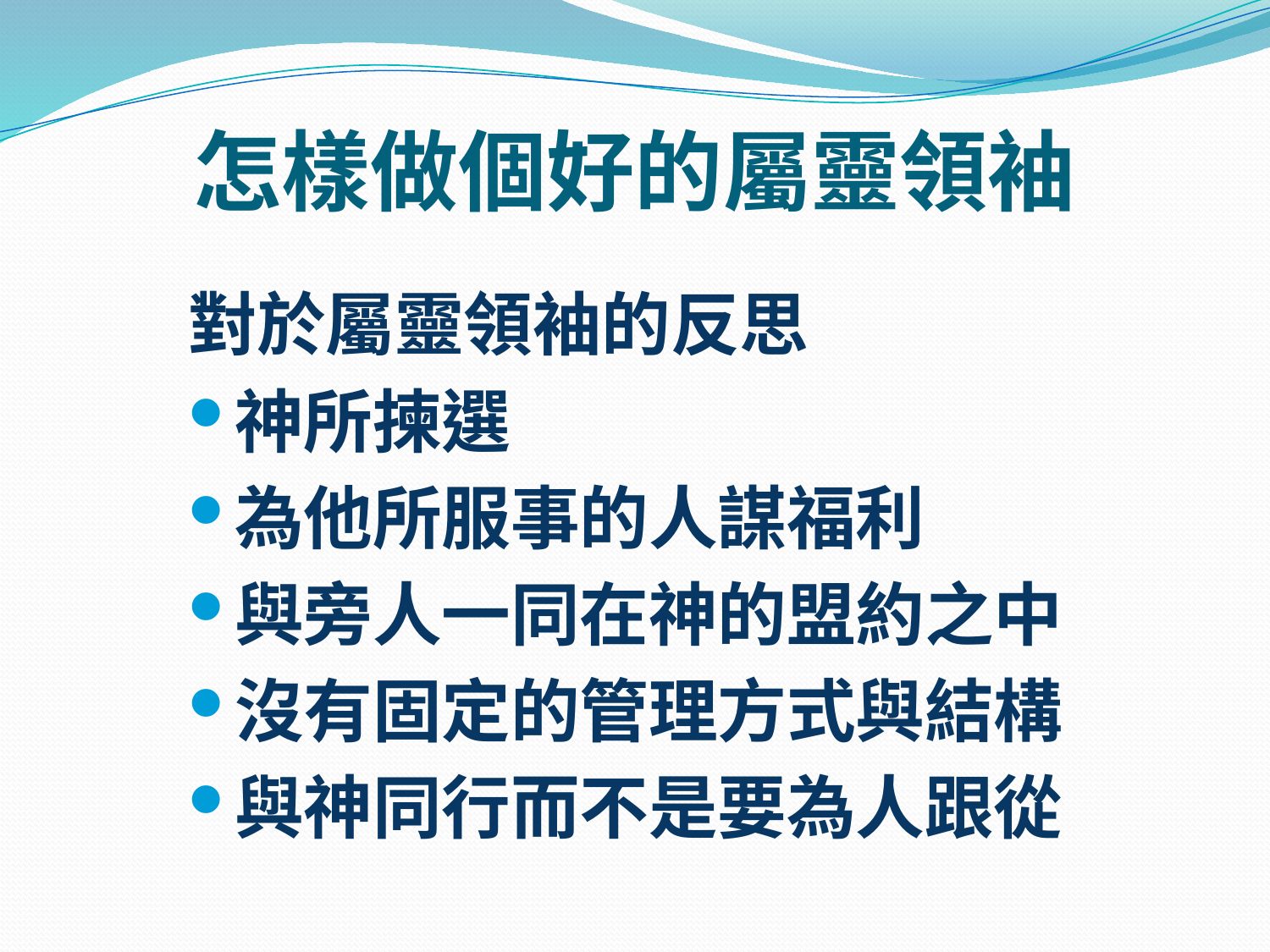

# 怎樣做個好的屬靈領袖
對於屬靈領袖的反思
神所揀選
為他所服事的人謀福利
與旁人一同在神的盟約之中
沒有固定的管理方式與結構
與神同行而不是要為人跟從